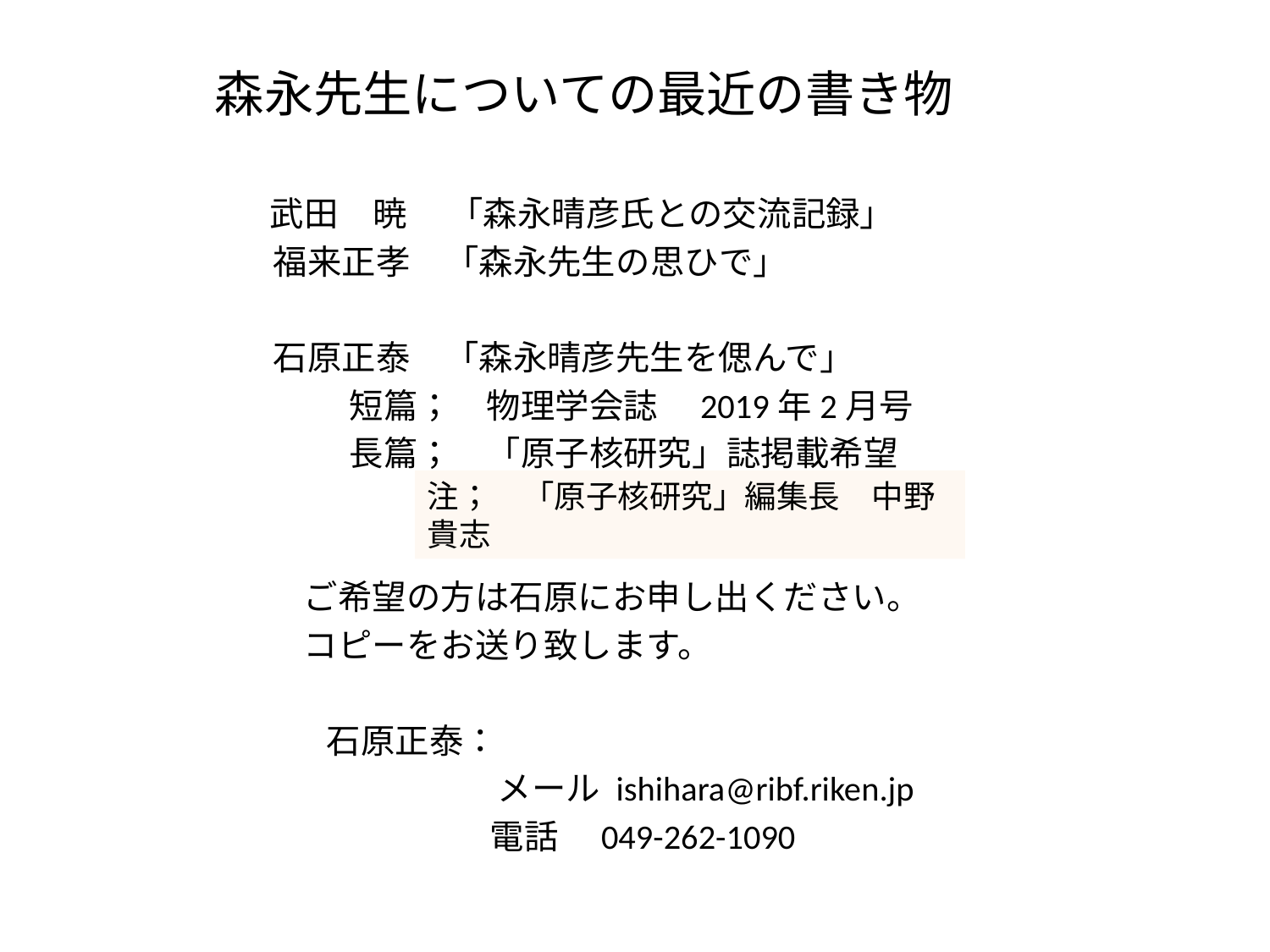

# 森永先生についての最近の書き物
武田　暁　 「森永晴彦氏との交流記録」
 福来正孝　「森永先生の思ひで」

 石原正泰　「森永晴彦先生を偲んで」
           短篇；　物理学会誌　2019年2月号
           長篇；　「原子核研究」誌掲載希望

     ご希望の方は石原にお申し出ください。
     コピーをお送り致します。

        石原正泰：
　　　　　　　メール ishihara@ribf.riken.jp
     　　　　 　 電話　049-262-1090

注；　「原子核研究」編集長　中野貴志